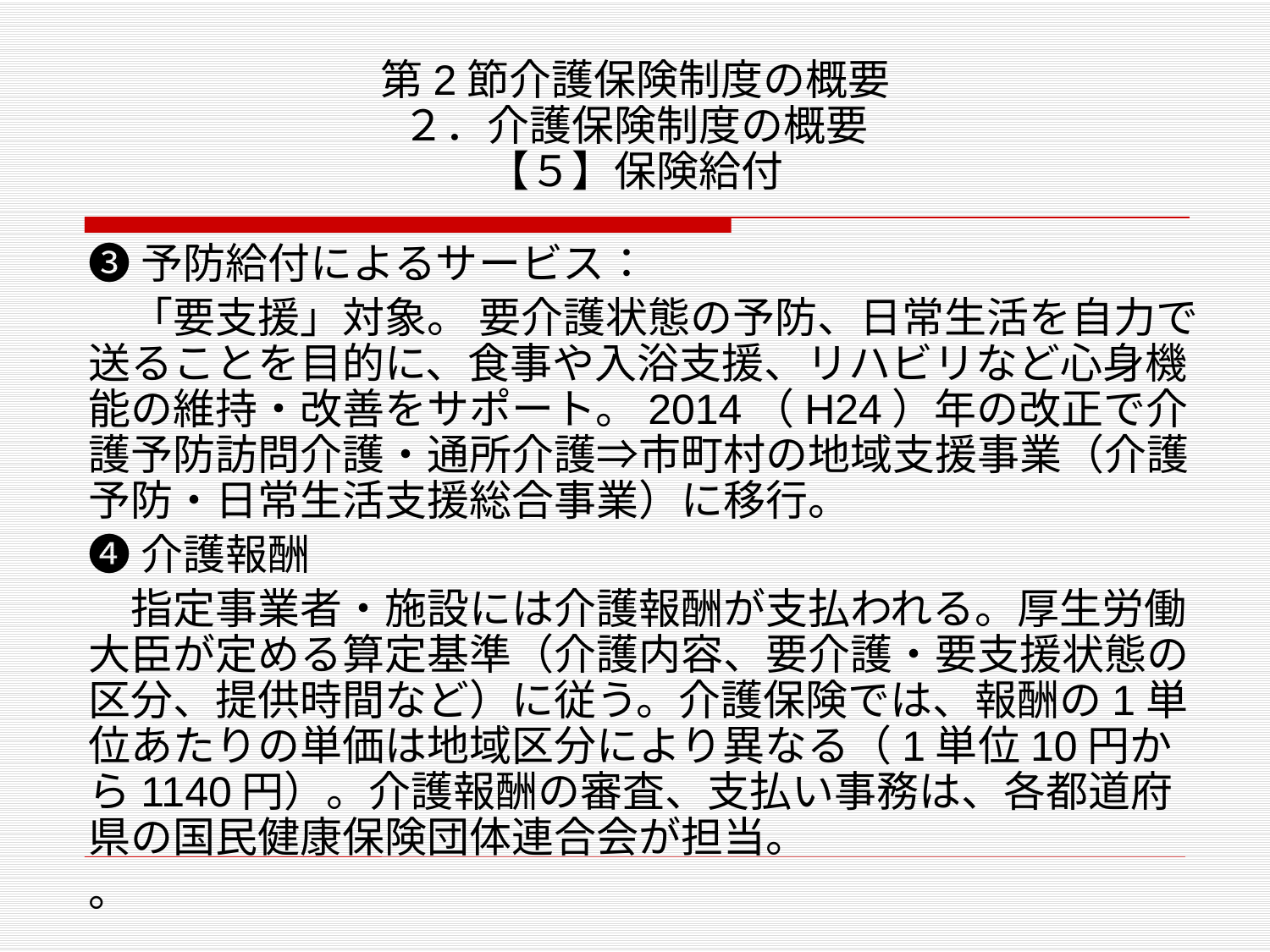

# 第2節介護保険制度の概要 ２．介護保険制度の概要 【５】保険給付
❸予防給付によるサービス：
　「要支援」対象。 要介護状態の予防、日常生活を自力で送ることを目的に、食事や入浴支援、リハビリなど心身機能の維持・改善をサポート。2014（H24）年の改正で介護予防訪問介護・通所介護⇒市町村の地域支援事業（介護予防・日常生活支援総合事業）に移行。
❹介護報酬
　指定事業者・施設には介護報酬が支払われる。厚生労働大臣が定める算定基準（介護内容、要介護・要支援状態の区分、提供時間など）に従う。介護保険では、報酬の1単位あたりの単価は地域区分により異なる（1単位10円から1140円）。介護報酬の審査、支払い事務は、各都道府県の国民健康保険団体連合会が担当。
。